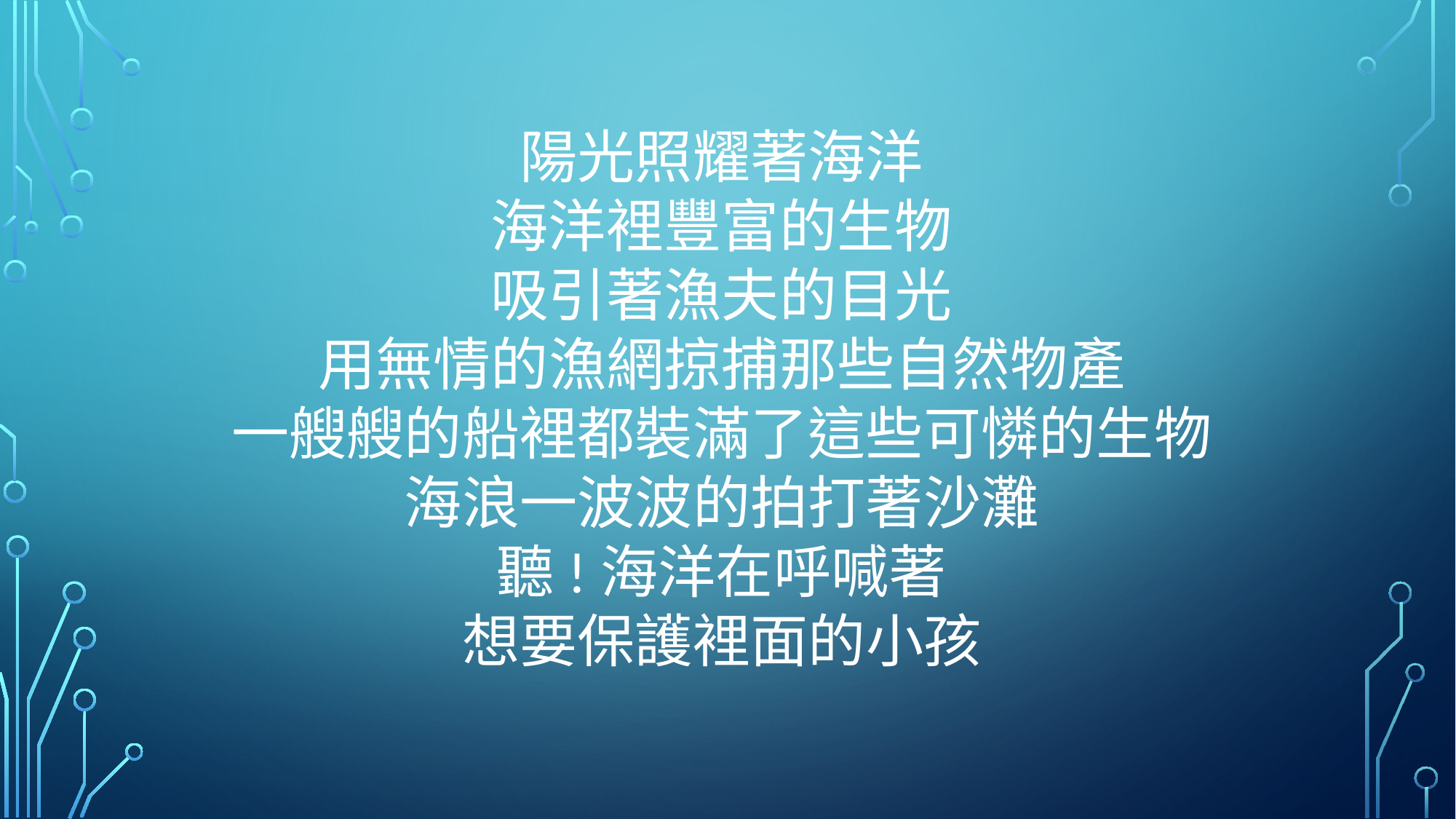

陽光照耀著海洋
海洋裡豐富的生物
吸引著漁夫的目光
用無情的漁網掠捕那些自然物產
一艘艘的船裡都裝滿了這些可憐的生物
海浪一波波的拍打著沙灘
聽!海洋在呼喊著
想要保護裡面的小孩